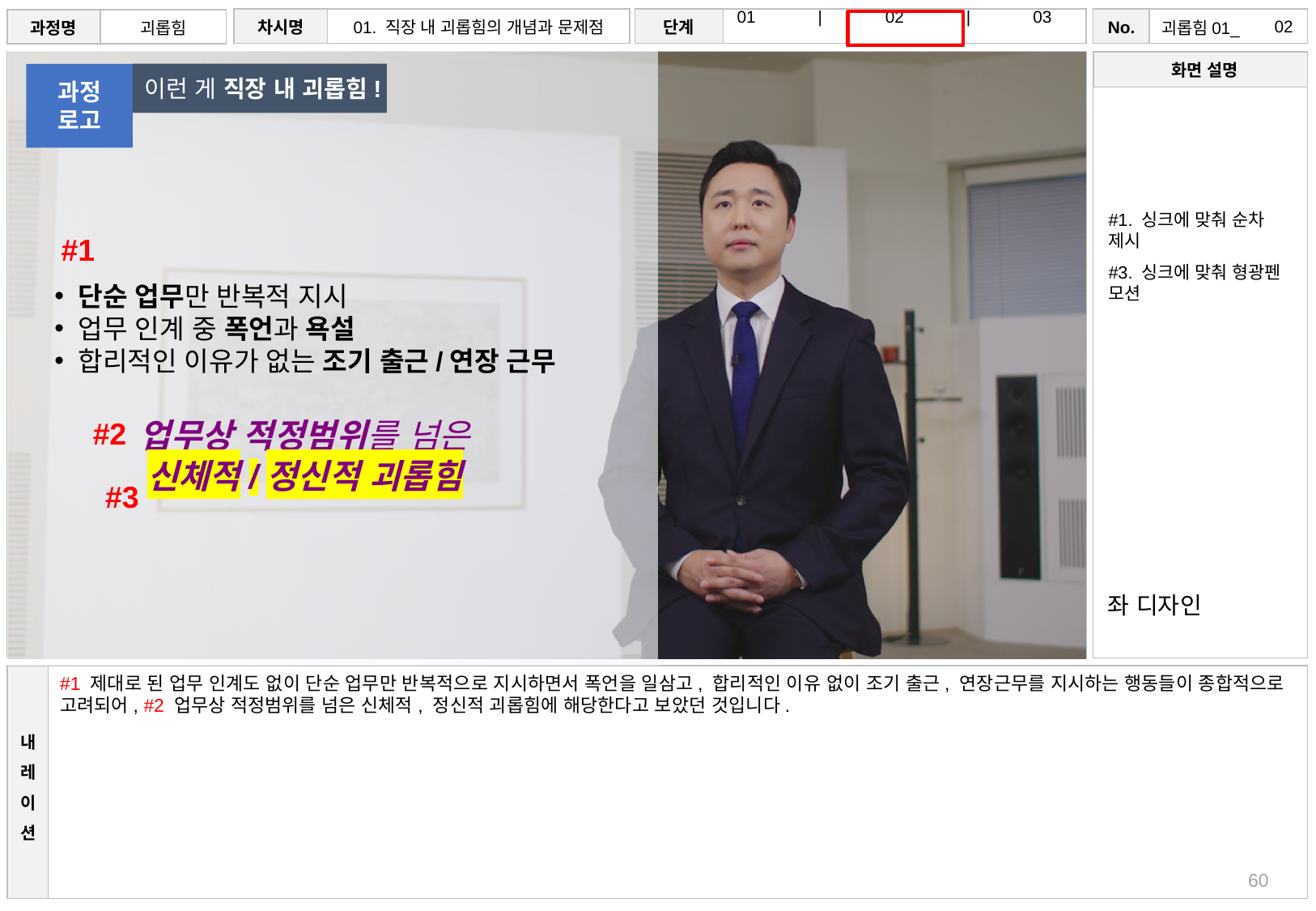

# 02
이런 게 직장 내 괴롭힘!
과정
로고
#1. 싱크에 맞춰 순차 제시
#3. 싱크에 맞춰 형광펜 모션
#1
단순 업무만 반복적 지시
업무 인계 중 폭언과 욕설
합리적인 이유가 없는 조기 출근/연장 근무
#2
업무상 적정범위를 넘은
신체적/정신적 괴롭힘
#3
좌 디자인
#1 제대로 된 업무 인계도 없이 단순 업무만 반복적으로 지시하면서 폭언을 일삼고, 합리적인 이유 없이 조기 출근, 연장근무를 지시하는 행동들이 종합적으로 고려되어, #2 업무상 적정범위를 넘은 신체적, 정신적 괴롭힘에 해당한다고 보았던 것입니다.

60